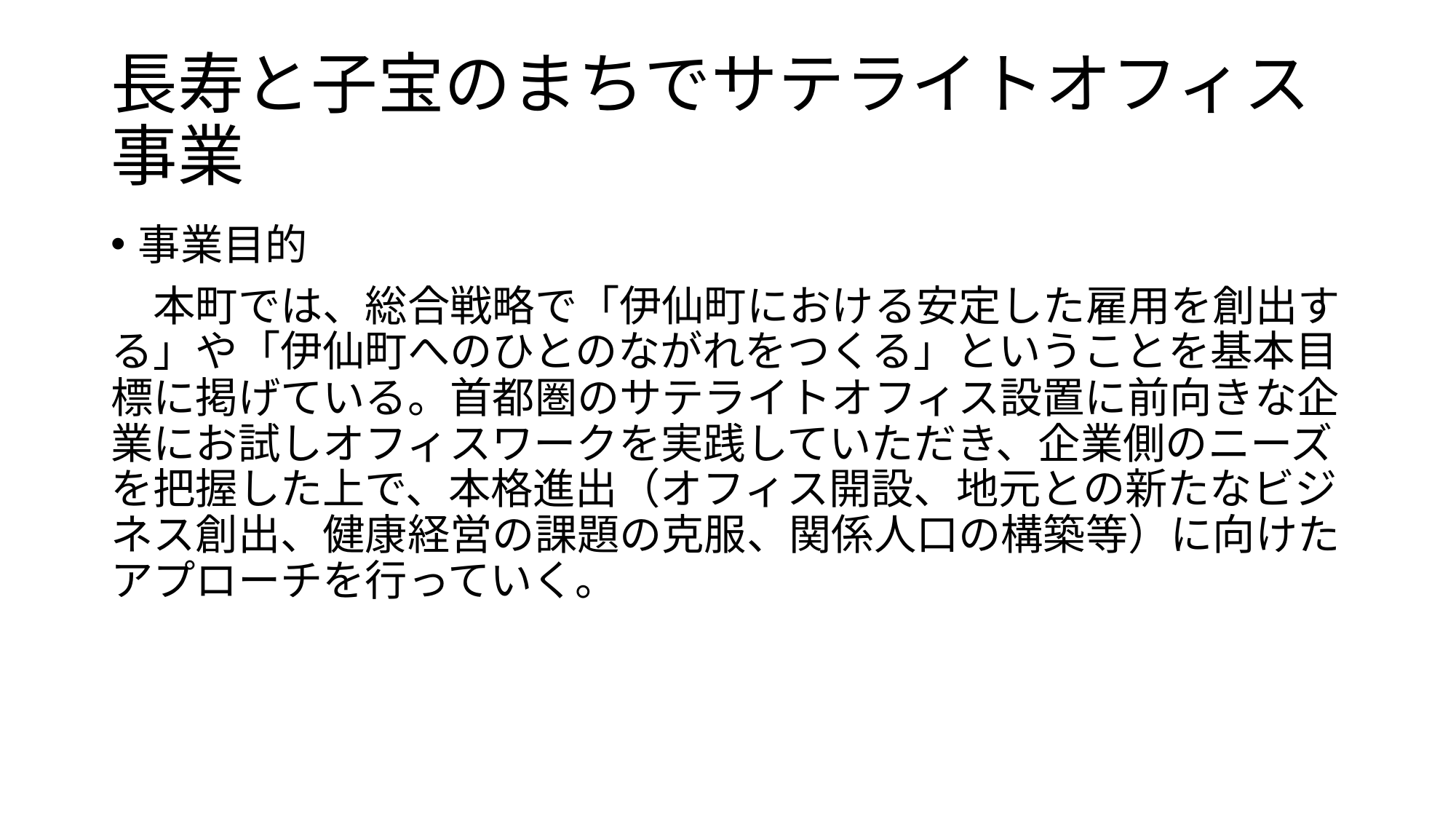

# 長寿と子宝のまちでサテライトオフィス事業
事業目的
　本町では、総合戦略で「伊仙町における安定した雇用を創出する」や「伊仙町へのひとのながれをつくる」ということを基本目標に掲げている。首都圏のサテライトオフィス設置に前向きな企業にお試しオフィスワークを実践していただき、企業側のニーズを把握した上で、本格進出（オフィス開設、地元との新たなビジネス創出、健康経営の課題の克服、関係人口の構築等）に向けたアプローチを行っていく。